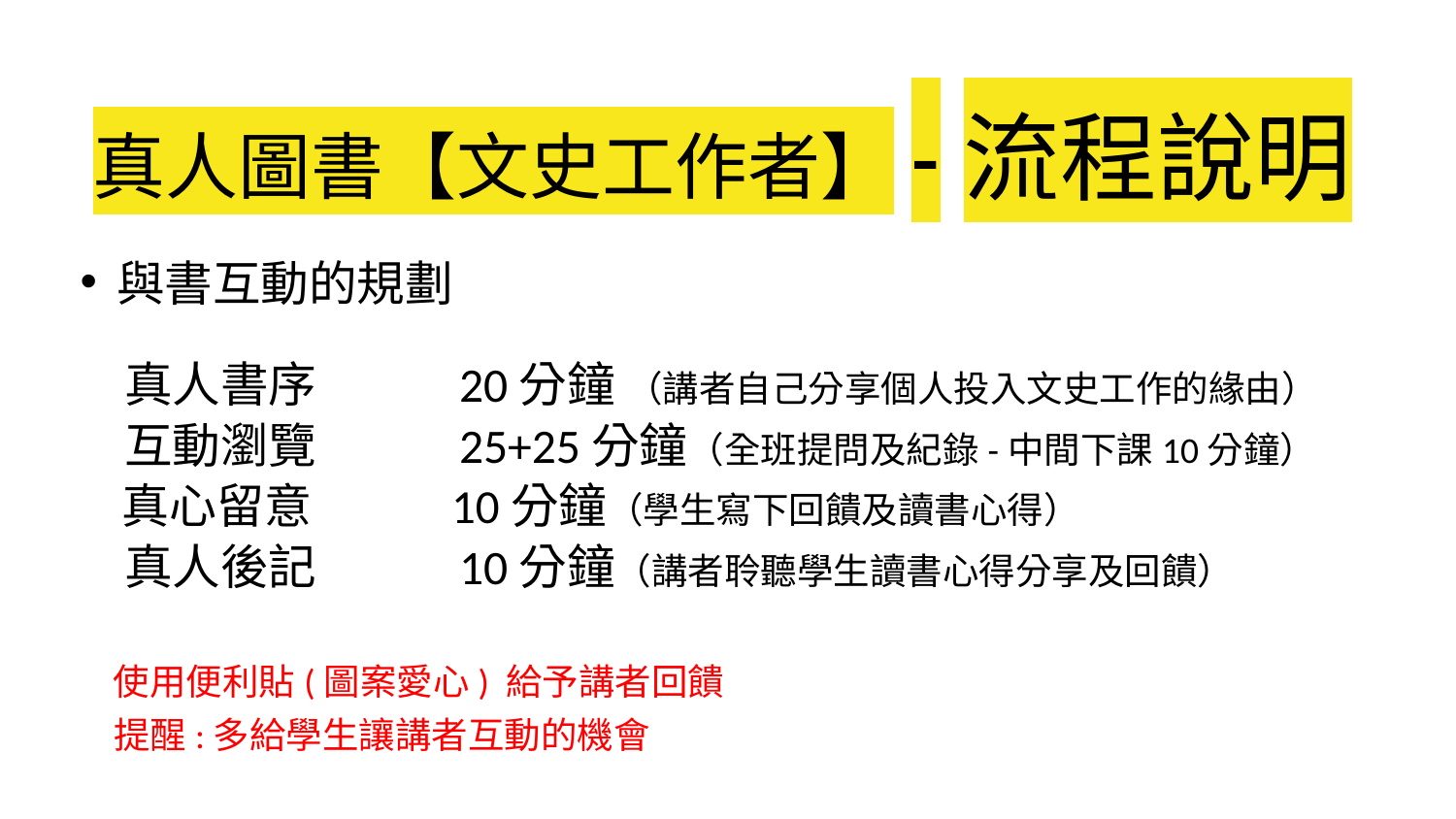

# 真人圖書【文史工作者】-流程說明
與書互動的規劃

   真人書序            20分鐘 （講者自己分享個人投入文史工作的緣由）
   互動瀏覽            25+25分鐘（全班提問及紀錄-中間下課10分鐘）
    真心留意            10分鐘（學生寫下回饋及讀書心得）
   真人後記            10分鐘（講者聆聽學生讀書心得分享及回饋）

  使用便利貼(圖案愛心) 給予講者回饋
   提醒:多給學生讓講者互動的機會